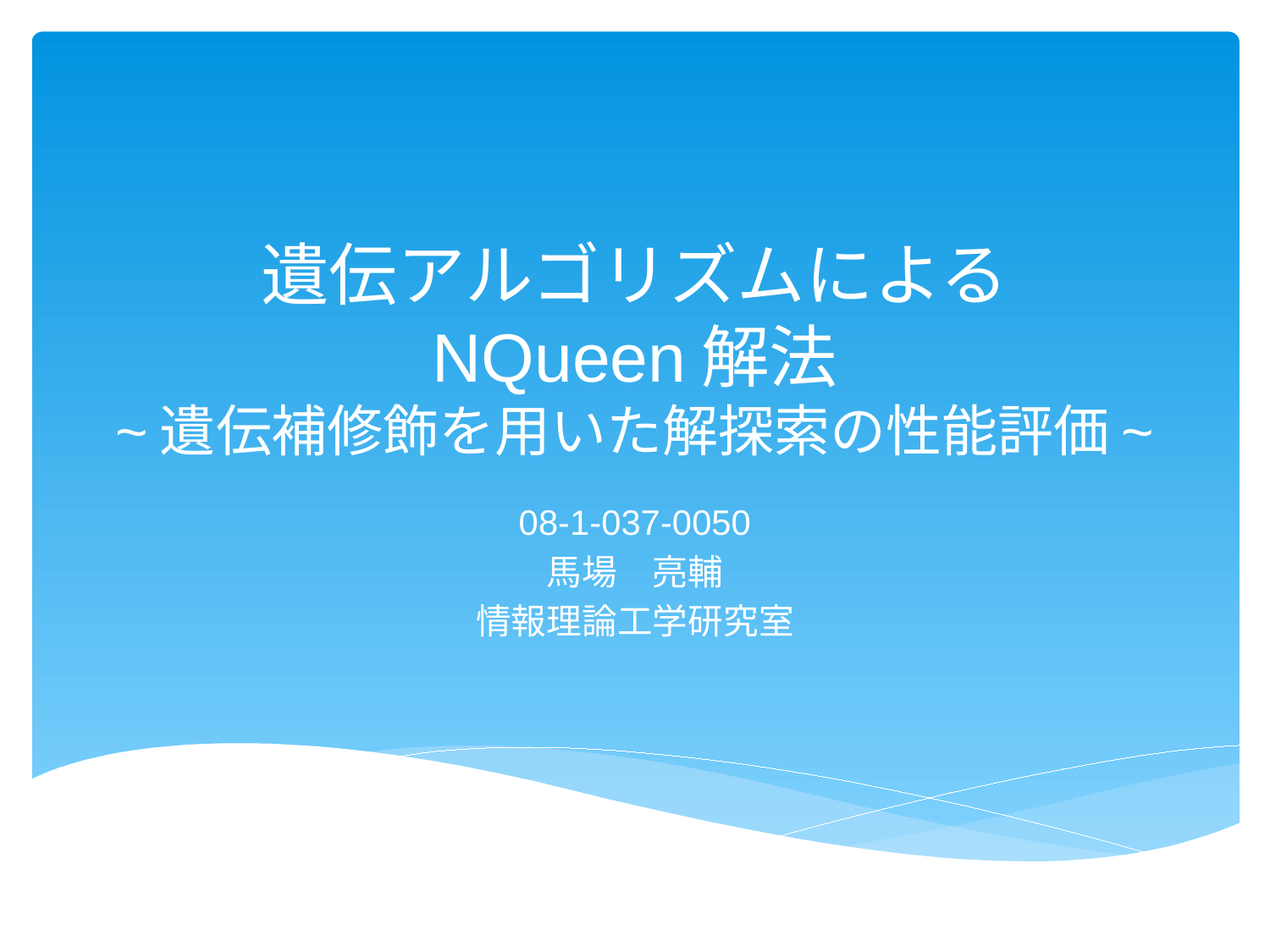

# 遺伝アルゴリズムによる NQueen解法 ~遺伝補修飾を用いた解探索の性能評価~
08-1-037-0050
馬場　亮輔
情報理論工学研究室